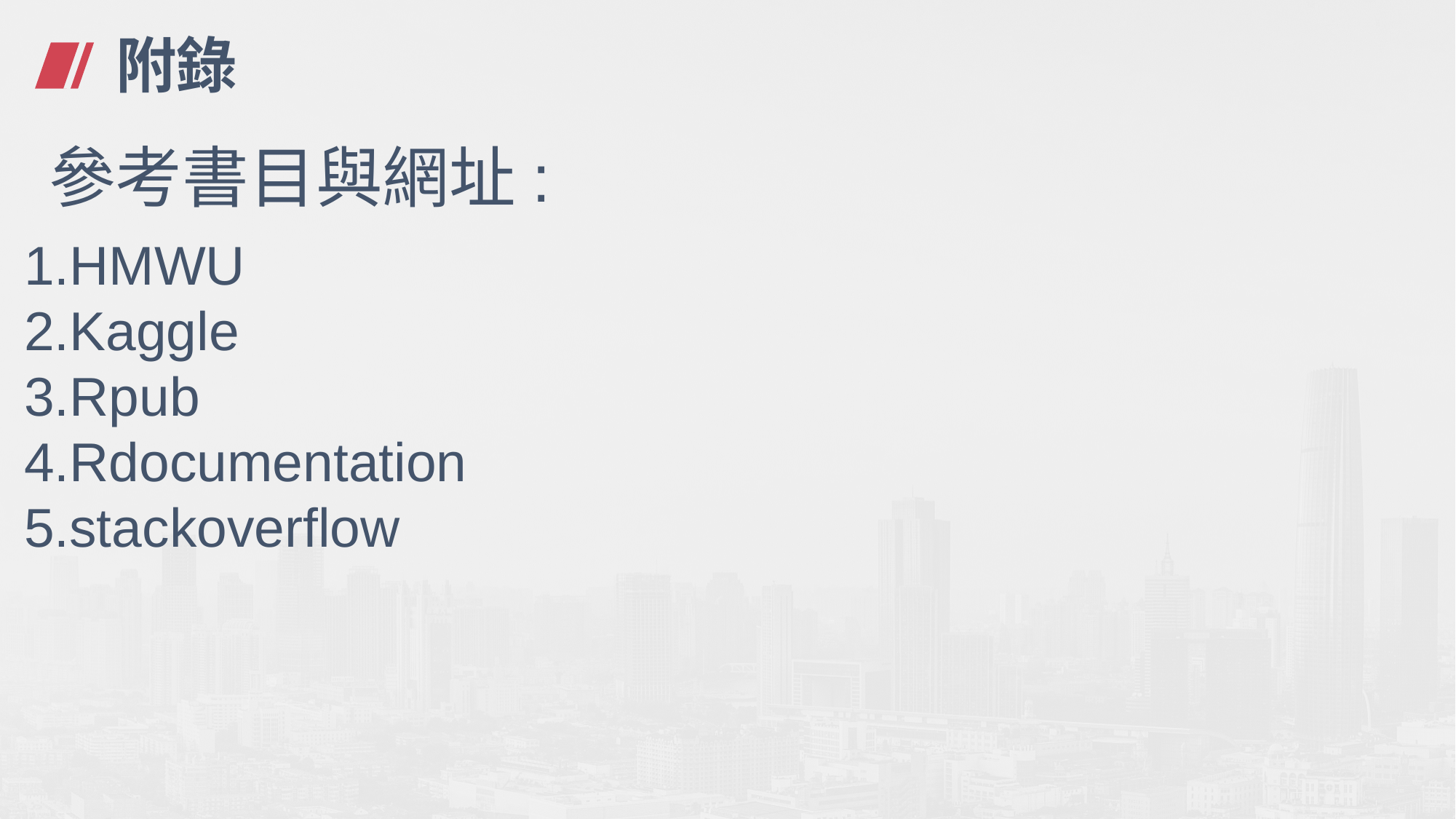

# 附錄
參考書目與網址:
1.HMWU
2.Kaggle
3.Rpub
4.Rdocumentation
5.stackoverflow